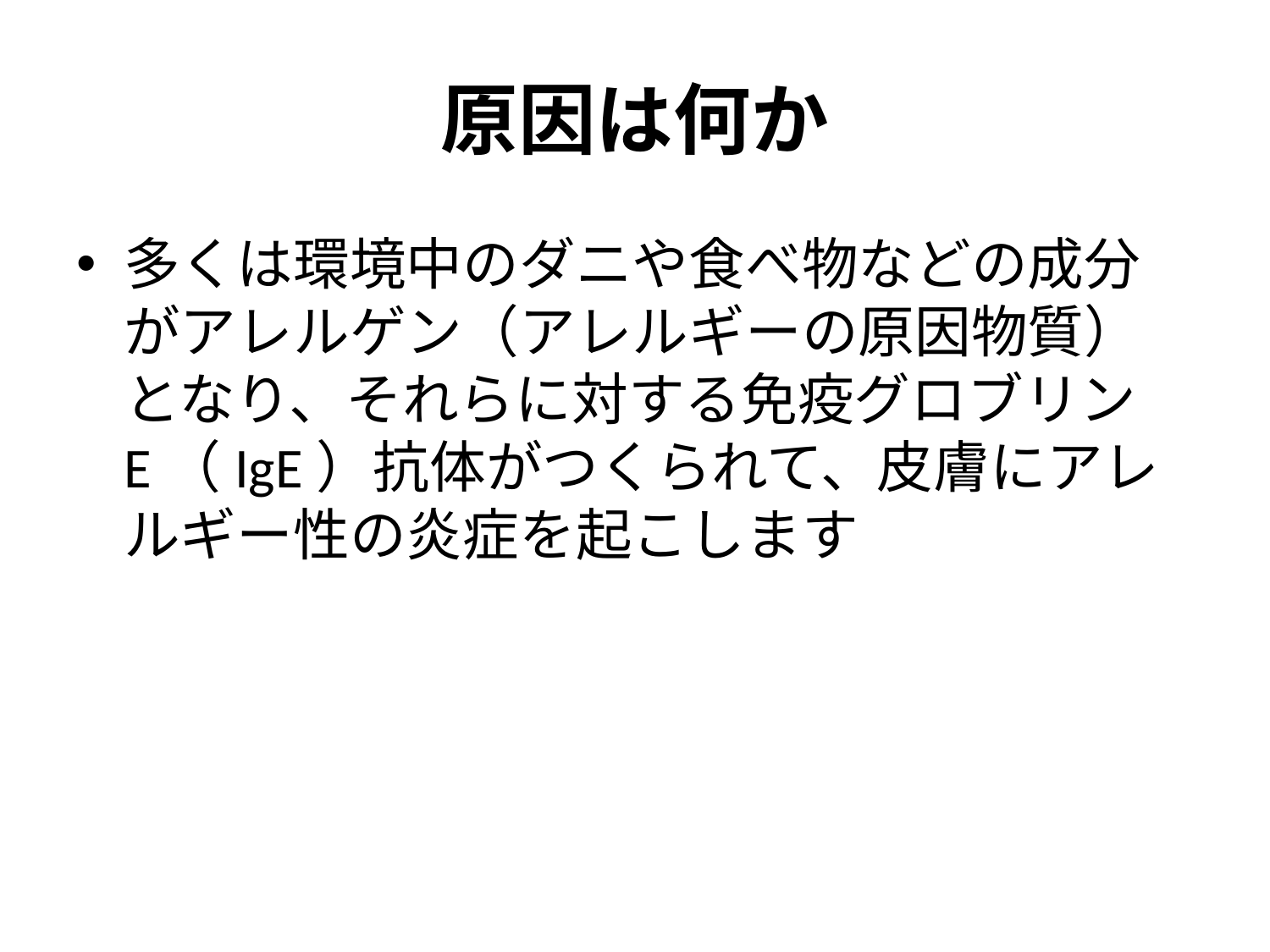

# 原因は何か
多くは環境中のダニや食べ物などの成分がアレルゲン（アレルギーの原因物質）となり、それらに対する免疫グロブリンE（IgE）抗体がつくられて、皮膚にアレルギー性の炎症を起こします